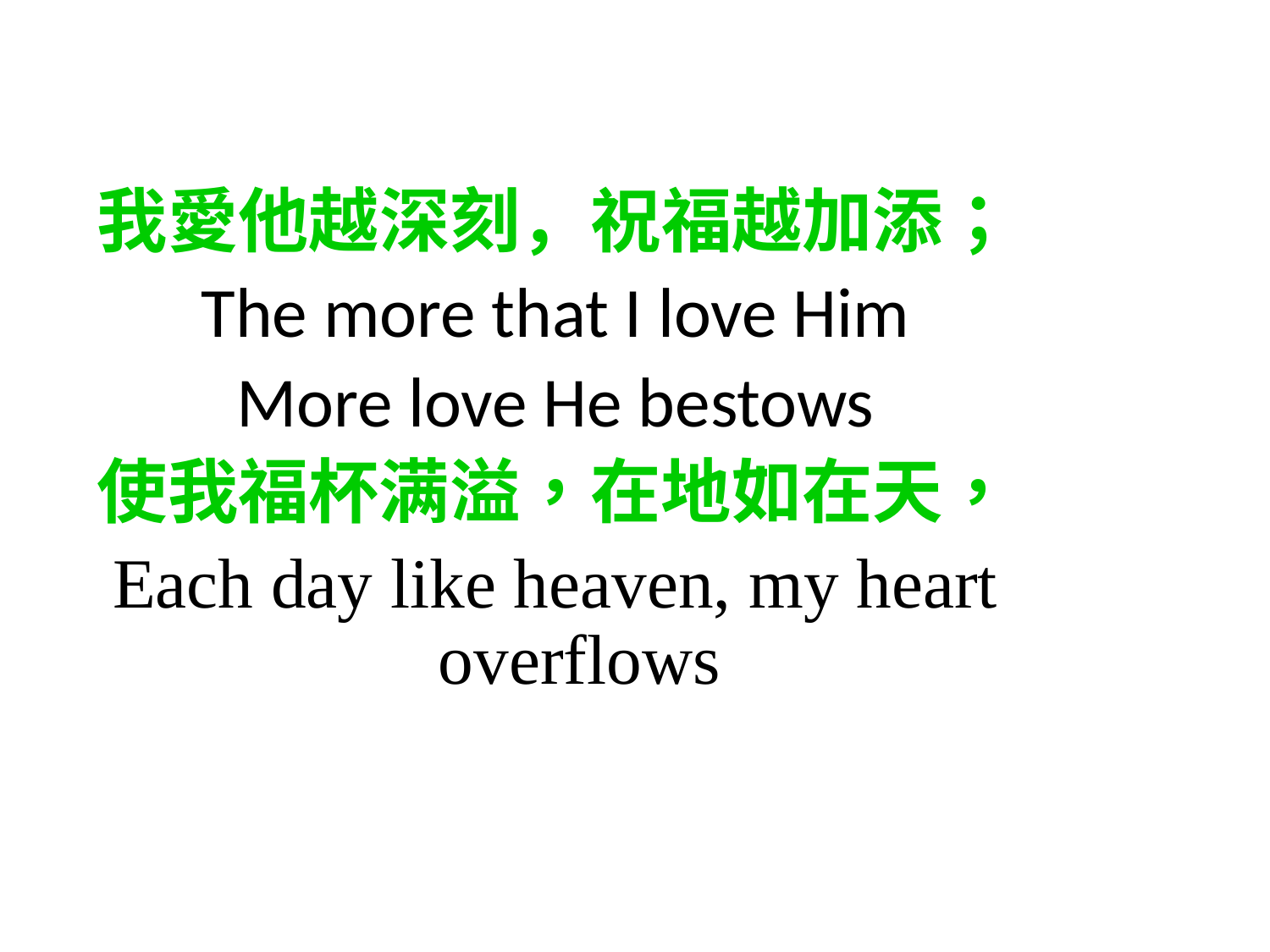

我愛他越深刻，祝福越加添；
The more that I love Him
More love He bestows
使我福杯满溢，在地如在天，
Each day like heaven, my heart overflows